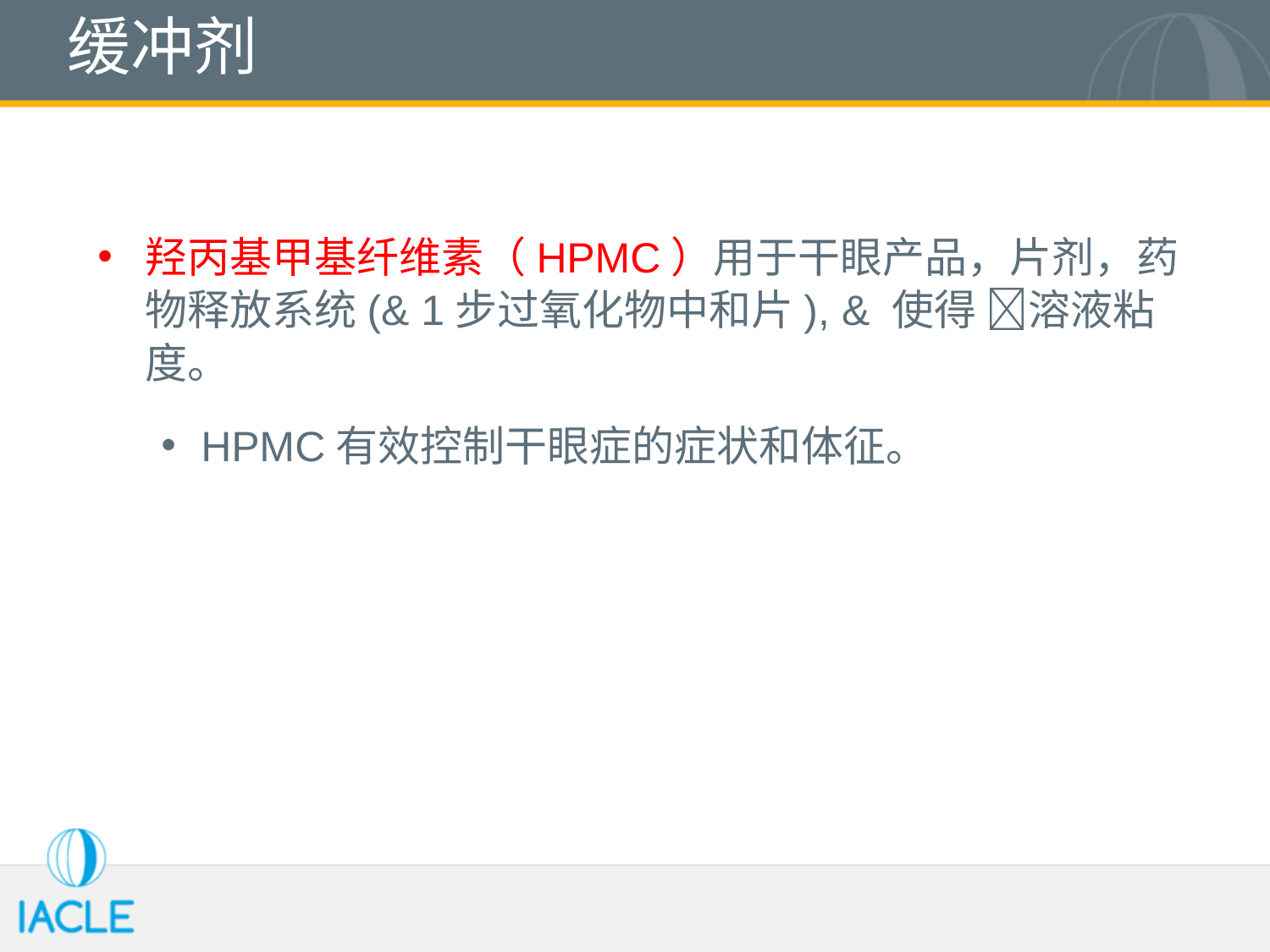

# 缓冲剂
羟丙基甲基纤维素（HPMC）用于干眼产品，片剂，药物释放系统(& 1步过氧化物中和片), & 使得 ↑溶液粘度。
HPMC有效控制干眼症的症状和体征。